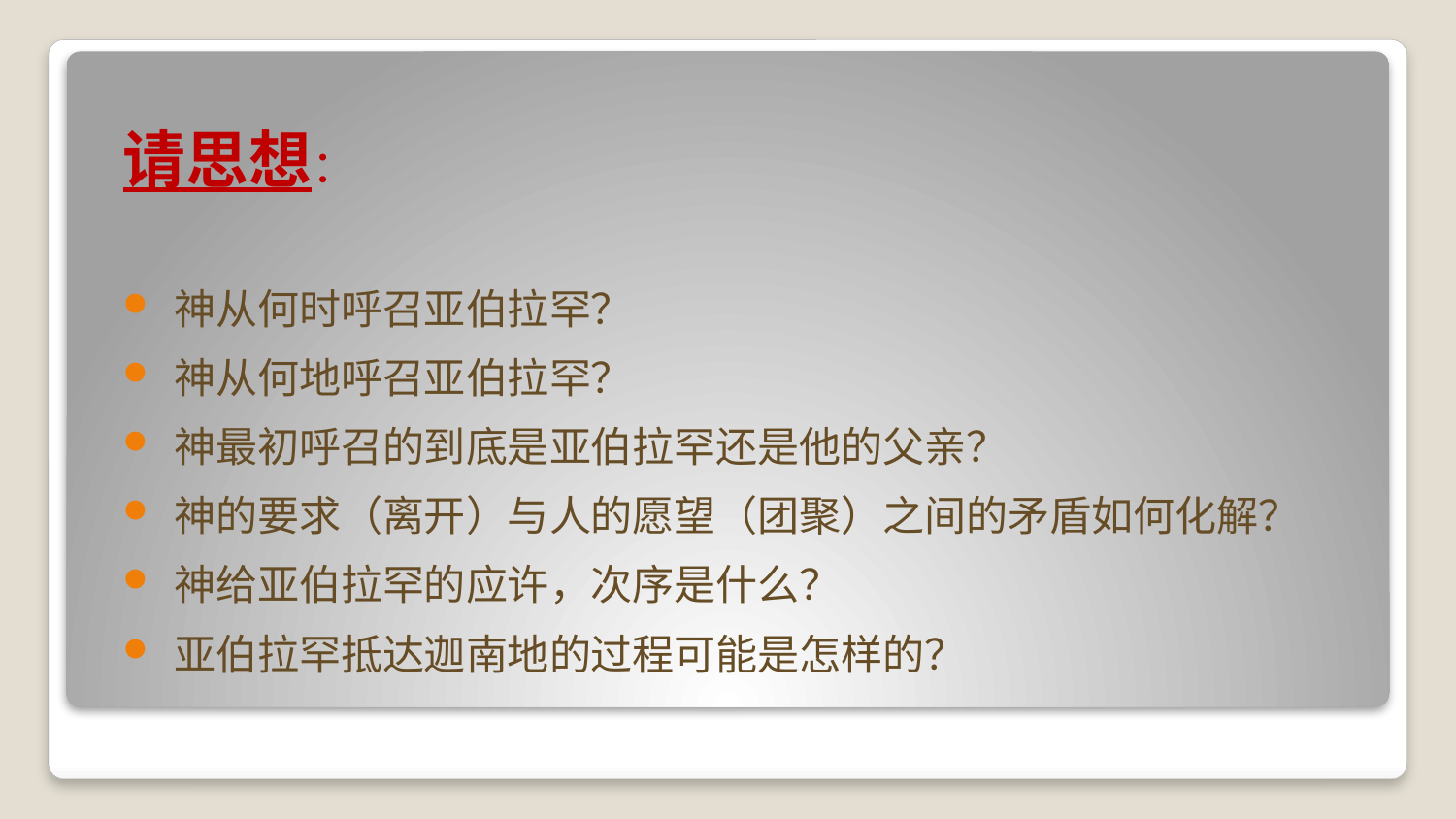

请思想：

  神从何时呼召亚伯拉罕？
  神从何地呼召亚伯拉罕？
  神最初呼召的到底是亚伯拉罕还是他的父亲？
  神的要求（离开）与人的愿望（团聚）之间的矛盾如何化解？
  神给亚伯拉罕的应许，次序是什么？
  亚伯拉罕抵达迦南地的过程可能是怎样的？